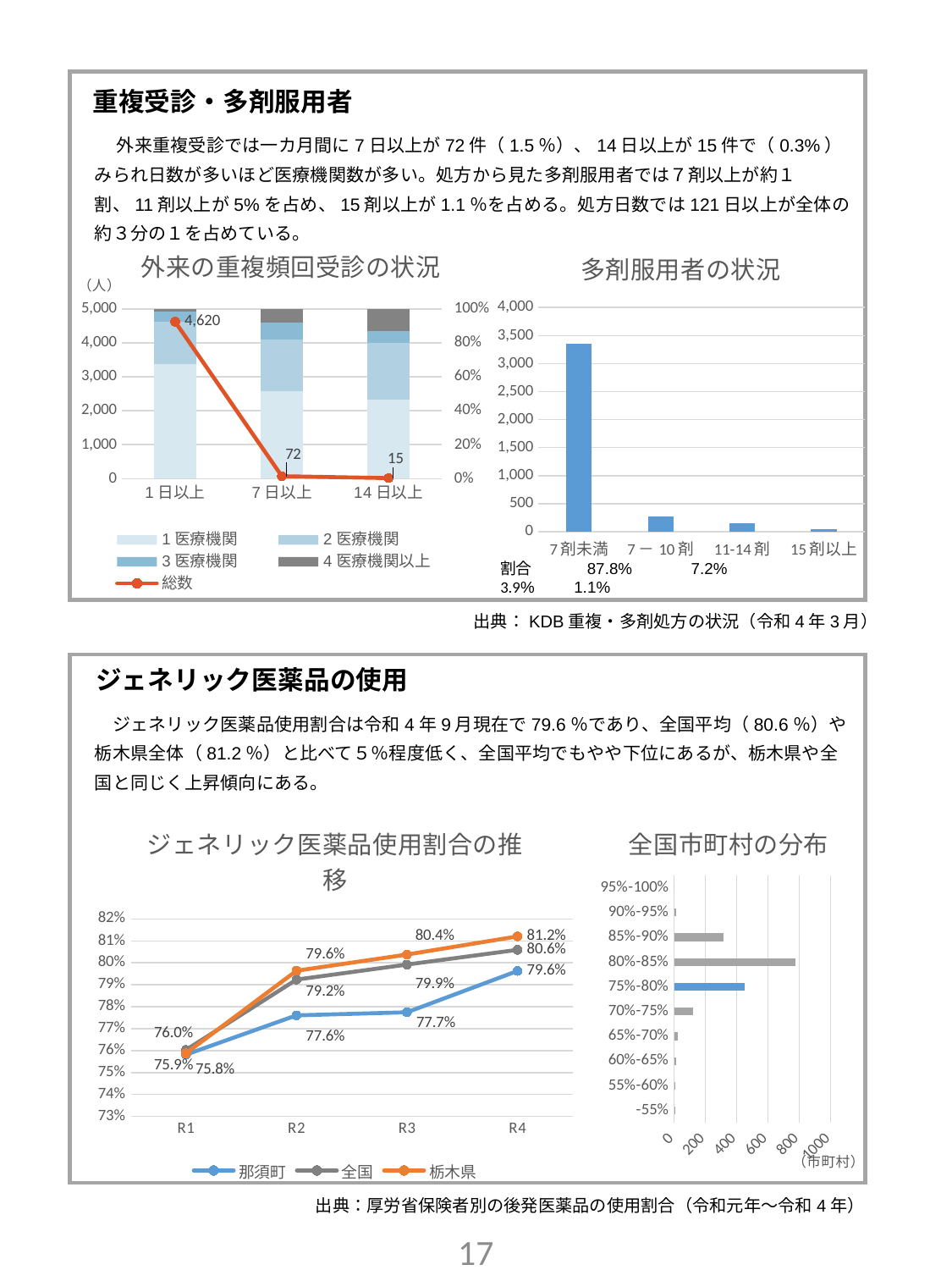

重複受診・多剤服用者
　 外来重複受診では一カ月間に7日以上が72件（1.5％）、14日以上が15件で（0.3%）みられ日数が多いほど医療機関数が多い。処方から見た多剤服用者では７剤以上が約１割、11剤以上が5%を占め、15剤以上が1.1％を占める。処方日数では121日以上が全体の約３分の１を占めている。

### Chart: 外来の重複頻回受診の状況

| Category | 1医療機関 | 2医療機関 | 3医療機関 | 4医療機関以上 | 総数 |
|---|---|---|---|---|---|
| 1日以上 | 3102.0 | 1156.0 | 275.0 | 78.0 | 4620.0 |
| 7日以上 | 37.0 | 22.0 | 7.0 | 6.0 | 72.0 |
| 14日以上 | 7.0 | 5.0 | 1.0 | 2.0 | 15.0 |

### Chart: 多剤服用者の状況

| Category |  |
|---|---|
| 7剤未満 | 3360.0 |
| 7－10剤 | 271.0 |
| 11-14剤 | 146.0 |
| 15剤以上 | 41.0 |
割合 　　　87.8% 　　　7.2% 　　　　3.9%　　1.1%
出典：KDB重複・多剤処方の状況（令和4年3月）

　ジェネリック医薬品の使用
　ジェネリック医薬品使用割合は令和4年9月現在で79.6％であり、全国平均（80.6％）や栃木県全体（81.2％）と比べて５％程度低く、全国平均でもやや下位にあるが、栃木県や全国と同じく上昇傾向にある。

### Chart: 全国市町村の分布

| Category |  |
|---|---|
| -55% | 1.0 |
| 55%-60% | 4.0 |
| 60%-65% | 14.0 |
| 65%-70% | 26.0 |
| 70%-75% | 124.0 |
| 75%-80% | 450.0 |
| 80%-85% | 776.0 |
| 85%-90% | 318.0 |
| 90%-95% | 16.0 |
| 95%-100% | 0.0 |

### Chart: ジェネリック医薬品使用割合の推移

| Category | 那須町 | 全国 | 栃木県 |
|---|---|---|---|
| R1 | 0.758175986369 | 0.7603143733945145 | 0.7587576096424178 |
| R2 | 0.7760529342281653 | 0.7923578070146684 | 0.7963949962772708 |
| R3 | 0.7774326083170612 | 0.799208747824227 | 0.803770518291538 |
| R4 | 0.7962815892020759 | 0.8059197410625076 | 0.8120348111166593 |
出典：厚労省保険者別の後発医薬品の使用割合（令和元年～令和4年）
17